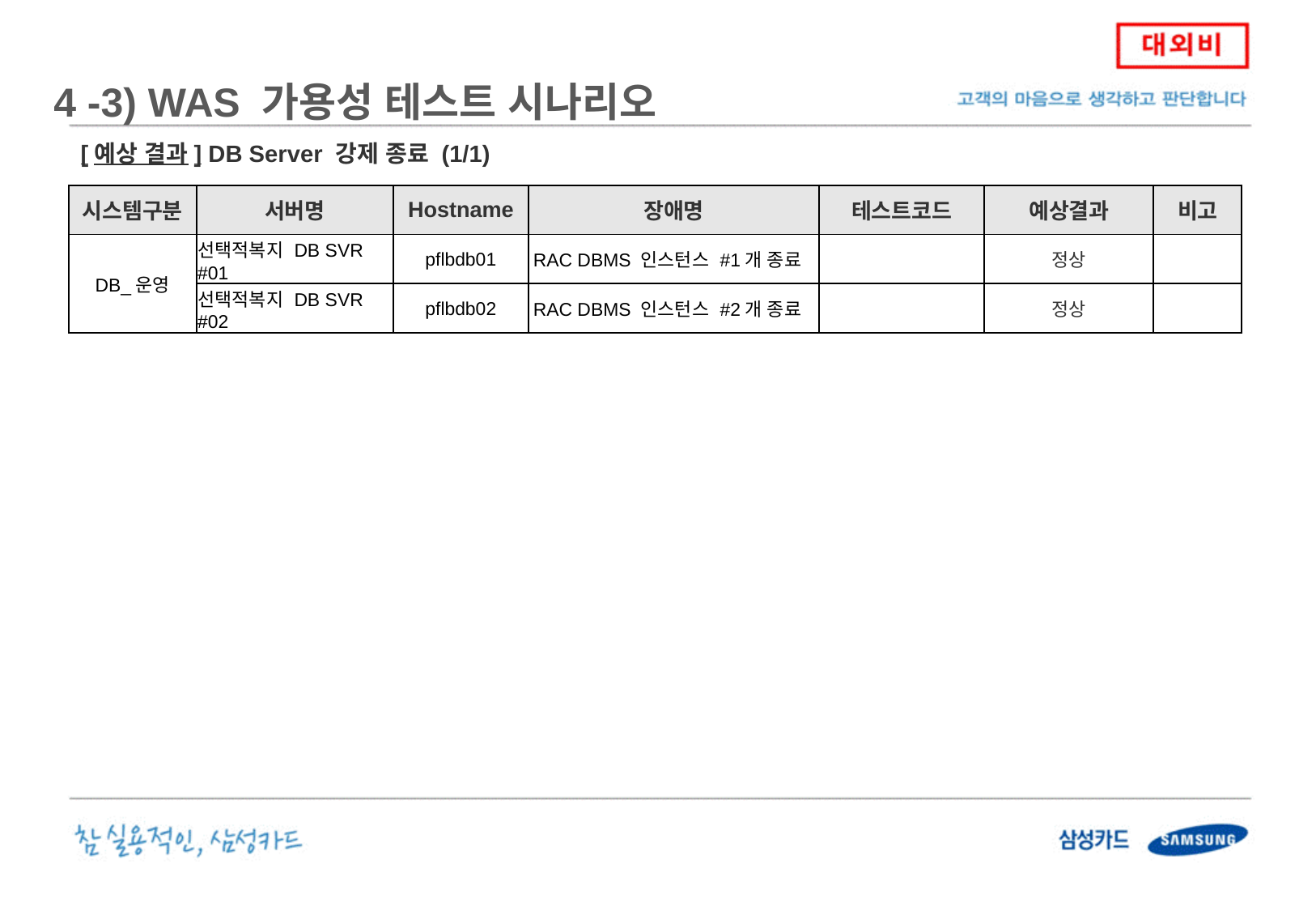

4 -3) WAS 가용성 테스트 시나리오
[예상 결과] DB Server 강제 종료 (1/1)
| 시스템구분 | 서버명 | Hostname | 장애명 | 테스트코드 | 예상결과 | 비고 |
| --- | --- | --- | --- | --- | --- | --- |
| DB\_운영 | 선택적복지 DB SVR #01 | pflbdb01 | RAC DBMS 인스턴스 #1개 종료 |  | 정상 |  |
|  | 선택적복지 DB SVR #02 | pflbdb02 | RAC DBMS 인스턴스 #2개 종료 |  | 정상 |  |